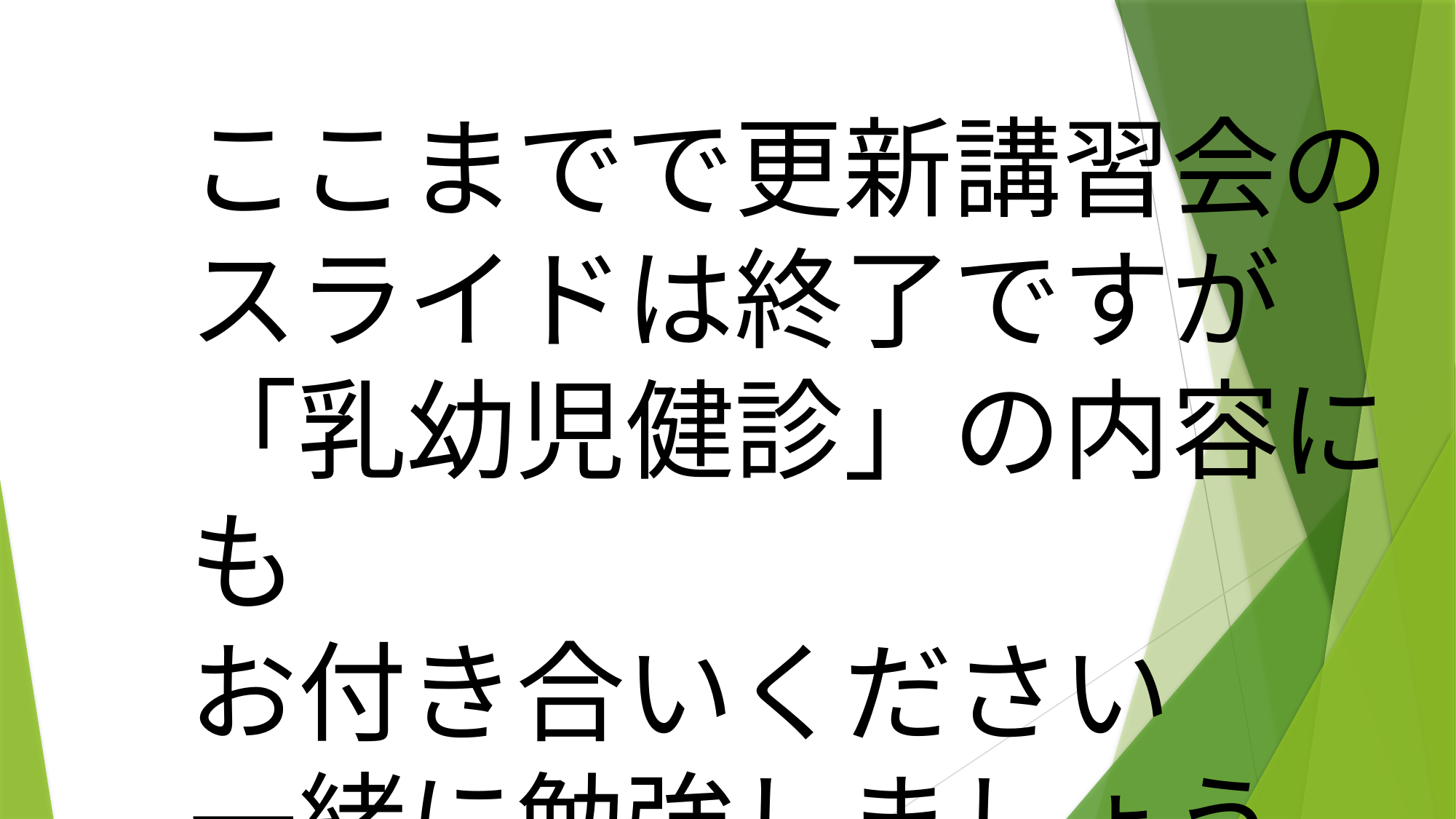

# ここまでで更新講習会のスライドは終了ですが 「乳幼児健診」の内容にも お付き合いください 一緒に勉強しましょう。